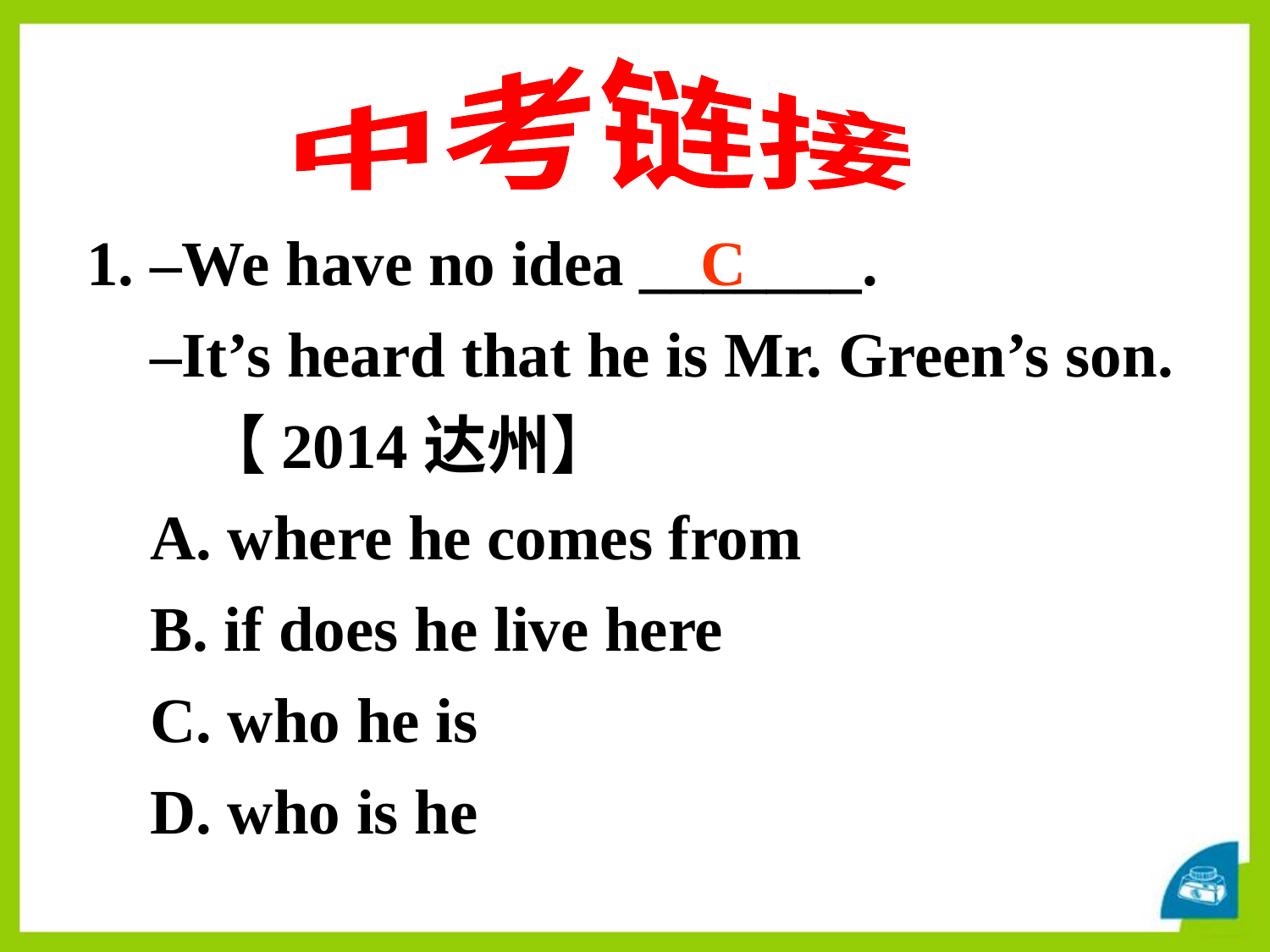

中考链接
1. –We have no idea _______.
    –It’s heard that he is Mr. Green’s son.
       【2014达州】
    A. where he comes from
    B. if does he live here
    C. who he is
    D. who is he
C